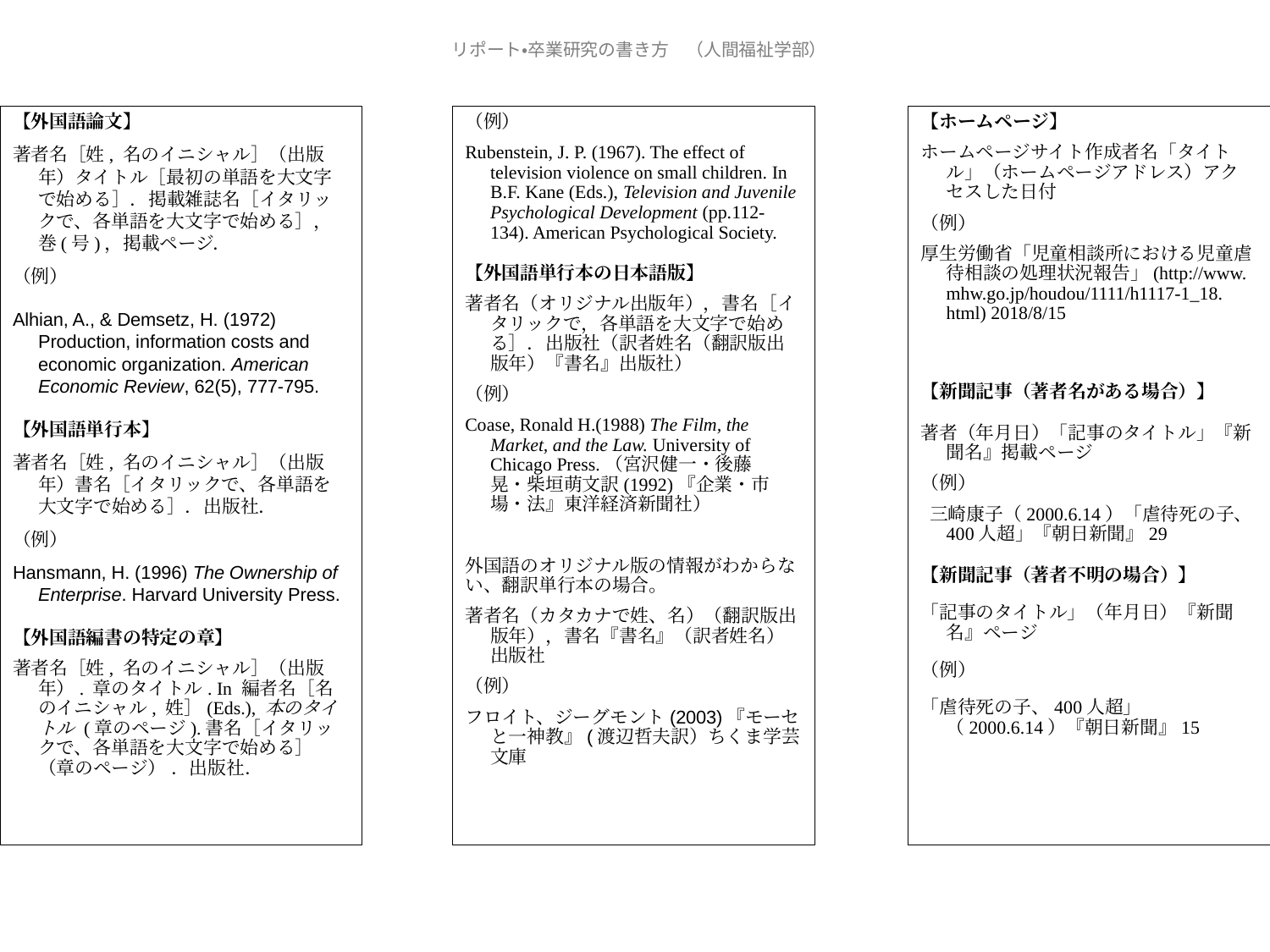

リポート・卒業研究の書き方　（人間福祉学部）
【外国語論文】
著者名［姓, 名のイニシャル］（出版年）タイトル［最初の単語を大文字で始める］．掲載雑誌名［イタリックで、各単語を大文字で始める］，巻(号)，掲載ページ．
（例）
Alhian, A., & Demsetz, H. (1972) Production, information costs and economic organization. American Economic Review, 62(5), 777-795.
【外国語単行本】
著者名［姓, 名のイニシャル］（出版年）書名［イタリックで、各単語を大文字で始める］．出版社．
（例）
Hansmann, H. (1996) The Ownership of Enterprise. Harvard University Press.
【外国語編書の特定の章】
著者名［姓, 名のイニシャル］（出版年）. 章のタイトル. In 編者名［名のイニシャル, 姓］(Eds.), 本のタイトル (章のページ).書名［イタリックで、各単語を大文字で始める］（章のページ） ．出版社．

（例）
Rubenstein, J. P. (1967). The effect of television violence on small children. In B.F. Kane (Eds.), Television and Juvenile Psychological Development (pp.112-134). American Psychological Society.
【外国語単行本の日本語版】
著者名（オリジナル出版年），書名［イタリックで，各単語を大文字で始める］．出版社（訳者姓名（翻訳版出版年）『書名』出版社）
（例）
Coase, Ronald H.(1988) The Film, the Market, and the Law. University of Chicago Press.（宮沢健一・後藤　晃・柴垣萌文訳(1992)『企業・市場・法』東洋経済新聞社）

外国語のオリジナル版の情報がわからない、翻訳単行本の場合。
著者名（カタカナで姓、名）（翻訳版出版年），書名『書名』（訳者姓名）出版社
（例）
フロイト、ジーグモント(2003)『モーセと一神教』(渡辺哲夫訳）ちくま学芸文庫
【ホームページ】
ホームページサイト作成者名「タイトル」（ホームページアドレス）アクセスした日付
（例）
厚生労働省「児童相談所における児童虐待相談の処理状況報告」(http://www. mhw.go.jp/houdou/1111/h1117-1_18. html) 2018/8/15

【新聞記事（著者名がある場合）】
著者（年月日）「記事のタイトル」『新聞名』掲載ページ
（例）
 三崎康子（2000.6.14）「虐待死の子、400人超」『朝日新聞』29
【新聞記事（著者不明の場合）】
「記事のタイトル」（年月日）『新聞名』ページ
（例）
「虐待死の子、400人超」（2000.6.14）『朝日新聞』15